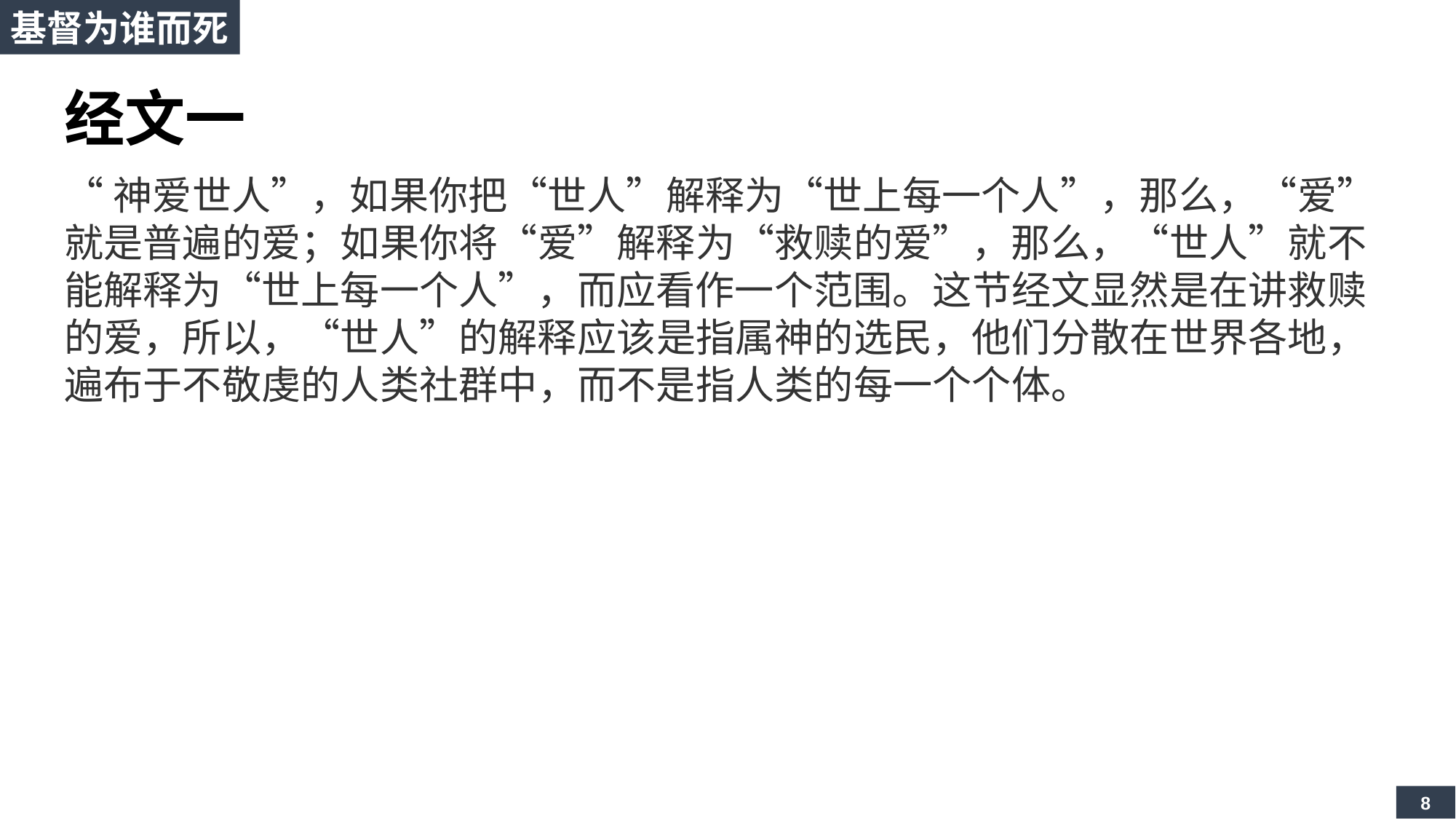

基督为谁而死
经文一
“神爱世人”，如果你把“世人”解释为“世上每一个人”，那么，“爱”就是普遍的爱；如果你将“爱”解释为“救赎的爱”，那么，“世人”就不能解释为“世上每一个人”，而应看作一个范围。这节经文显然是在讲救赎的爱，所以，“世人”的解释应该是指属神的选民，他们分散在世界各地，遍布于不敬虔的人类社群中，而不是指人类的每一个个体。
8